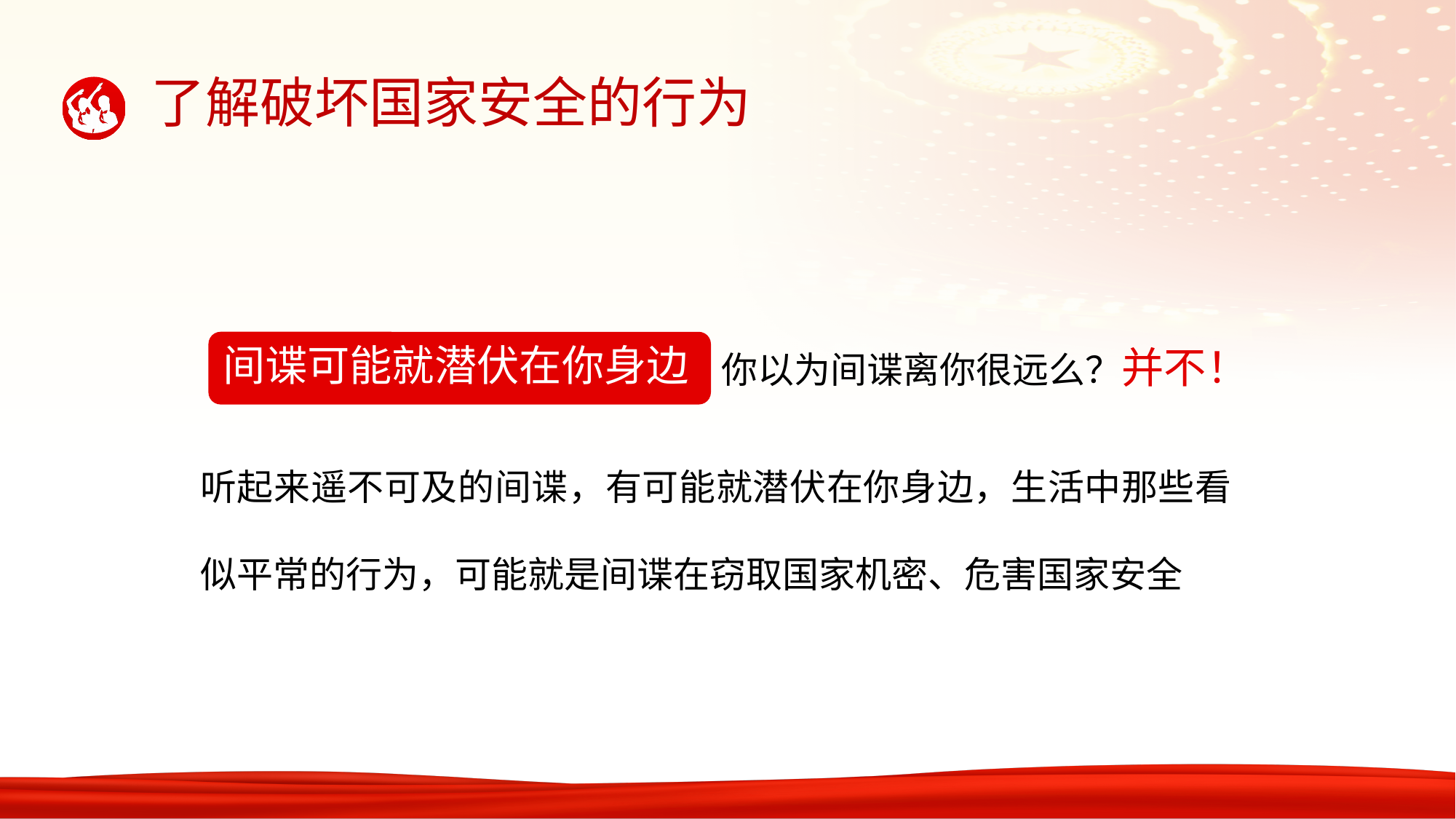

间谍可能就潜伏在你身边
你以为间谍离你很远么？并不！
听起来遥不可及的间谍，有可能就潜伏在你身边，生活中那些看似平常的行为，可能就是间谍在窃取国家机密、危害国家安全